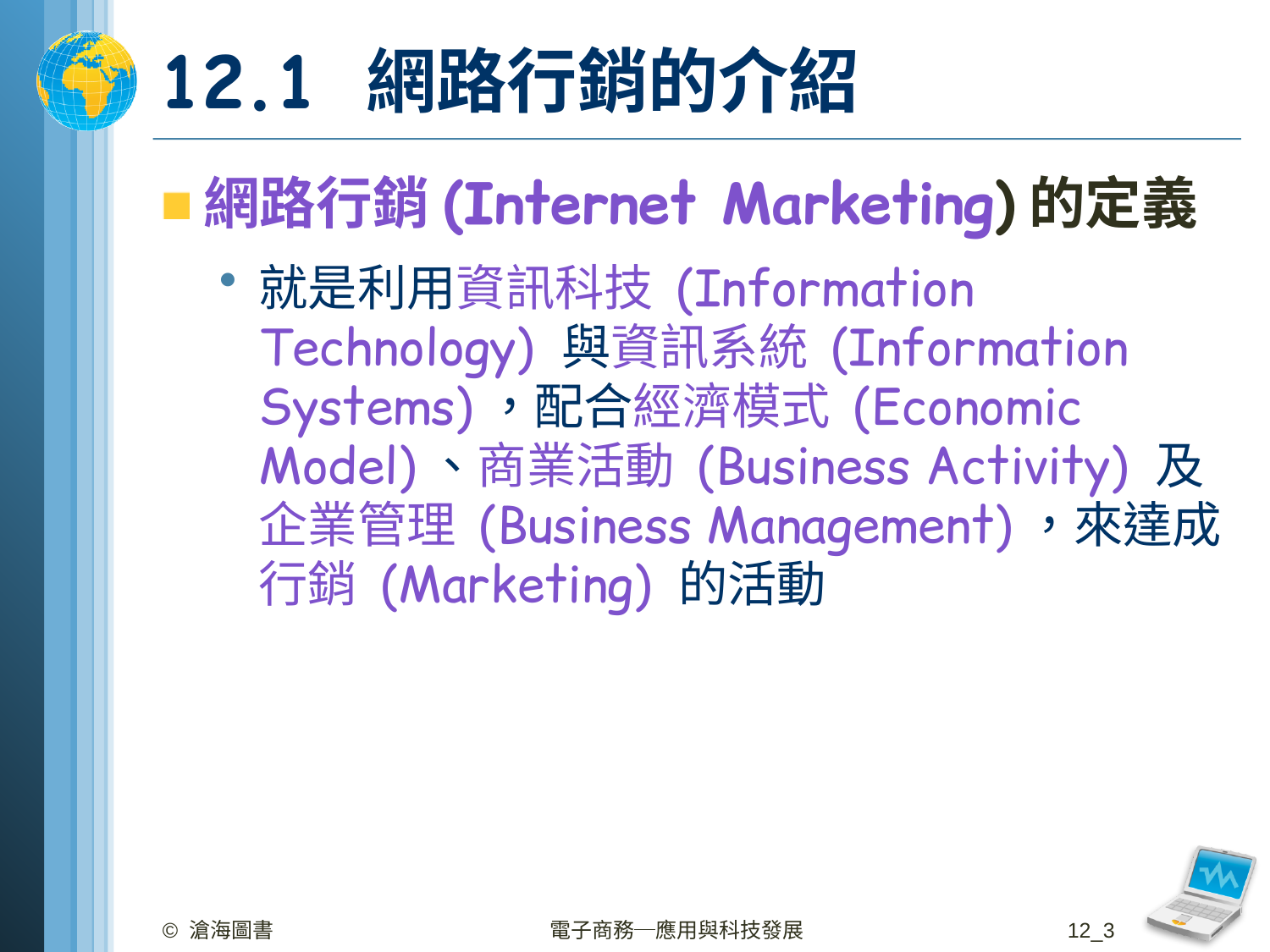

# 12.1 網路行銷的介紹
網路行銷(Internet Marketing)的定義
就是利用資訊科技 (Information Technology) 與資訊系統 (Information Systems)，配合經濟模式 (Economic Model)、商業活動 (Business Activity) 及企業管理 (Business Management)，來達成行銷 (Marketing) 的活動
© 滄海圖書
電子商務─應用與科技發展
12_3